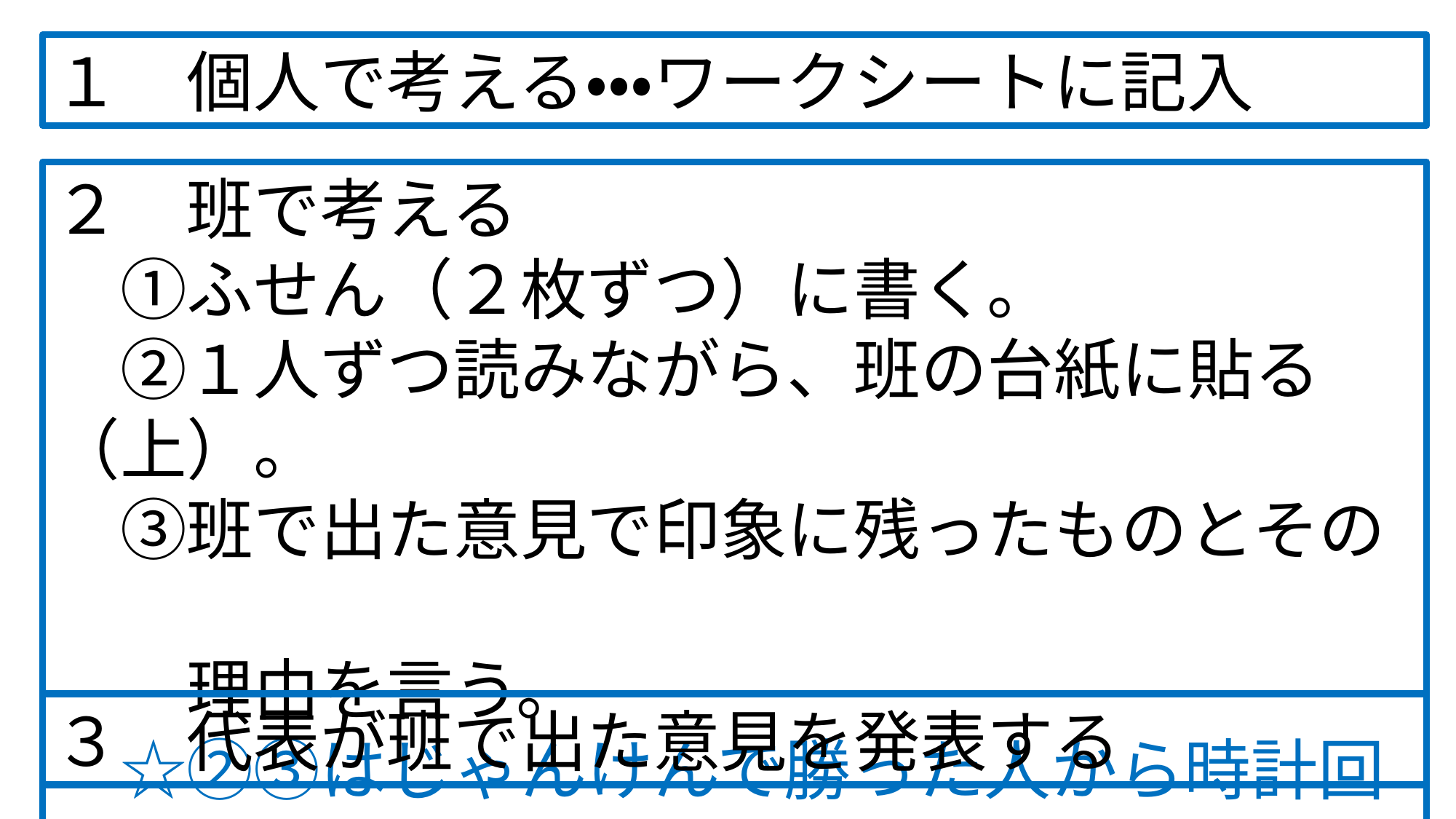

１　個人で考える・・・ワークシートに記入
２　班で考える
　①ふせん（２枚ずつ）に書く。
　②１人ずつ読みながら、班の台紙に貼る（上）。
　③班で出た意見で印象に残ったものとその
　　理由を言う。
　☆②③はじゃんけんで勝った人から時計回りに
３　代表が班で出た意見を発表する